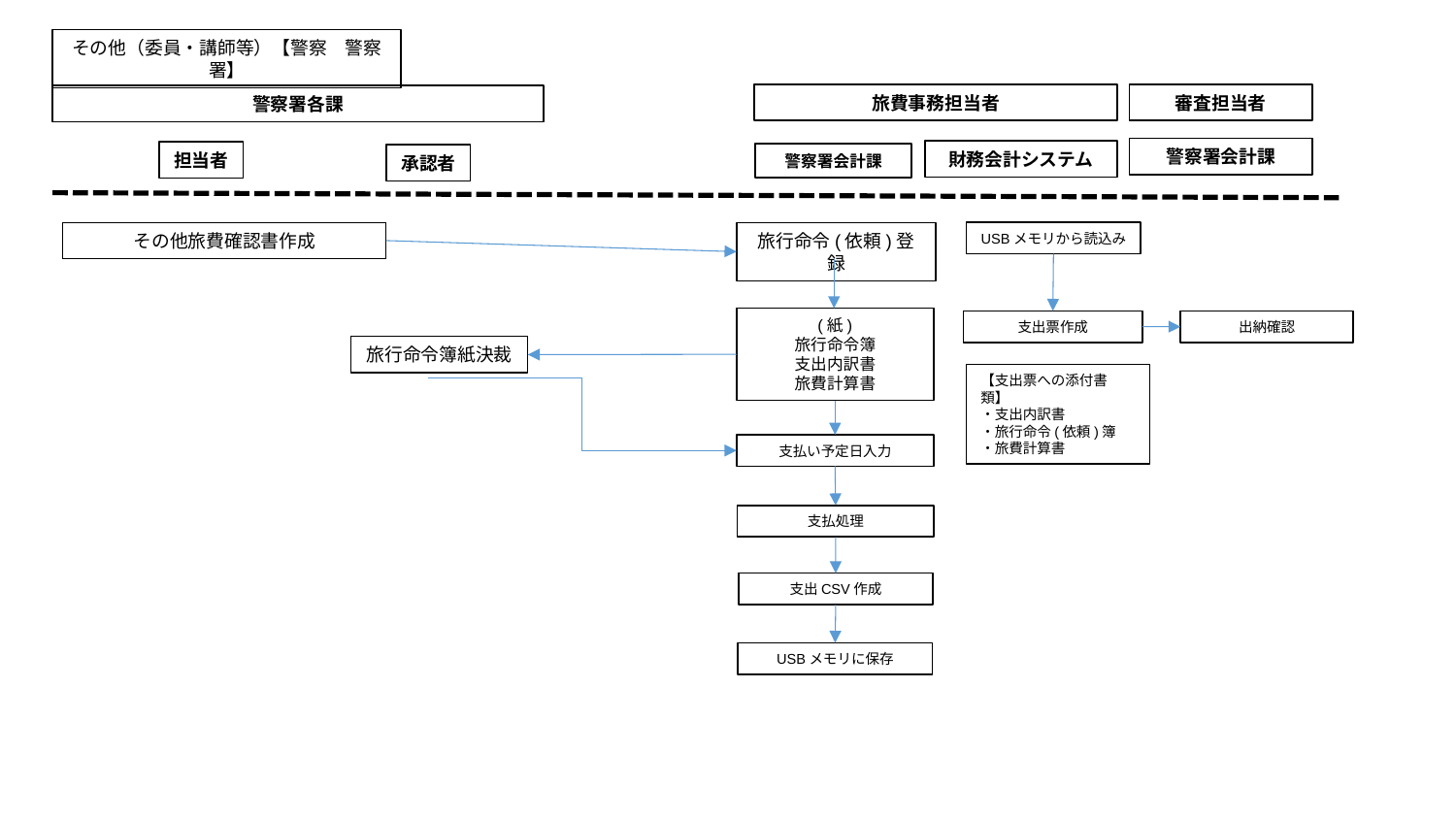

その他（委員・講師等）【警察　警察署】
旅費事務担当者
審査担当者
警察署各課
警察署会計課
財務会計システム
担当者
警察署会計課
承認者

その他旅費確認書作成
USBメモリから読込み
旅行命令(依頼)登録
(紙)
旅行命令簿
支出内訳書
旅費計算書
支出票作成
出納確認
旅行命令簿紙決裁
【支出票への添付書類】
・支出内訳書
・旅行命令(依頼)簿
・旅費計算書
支払い予定日入力
支払処理
支出CSV作成
USBメモリに保存